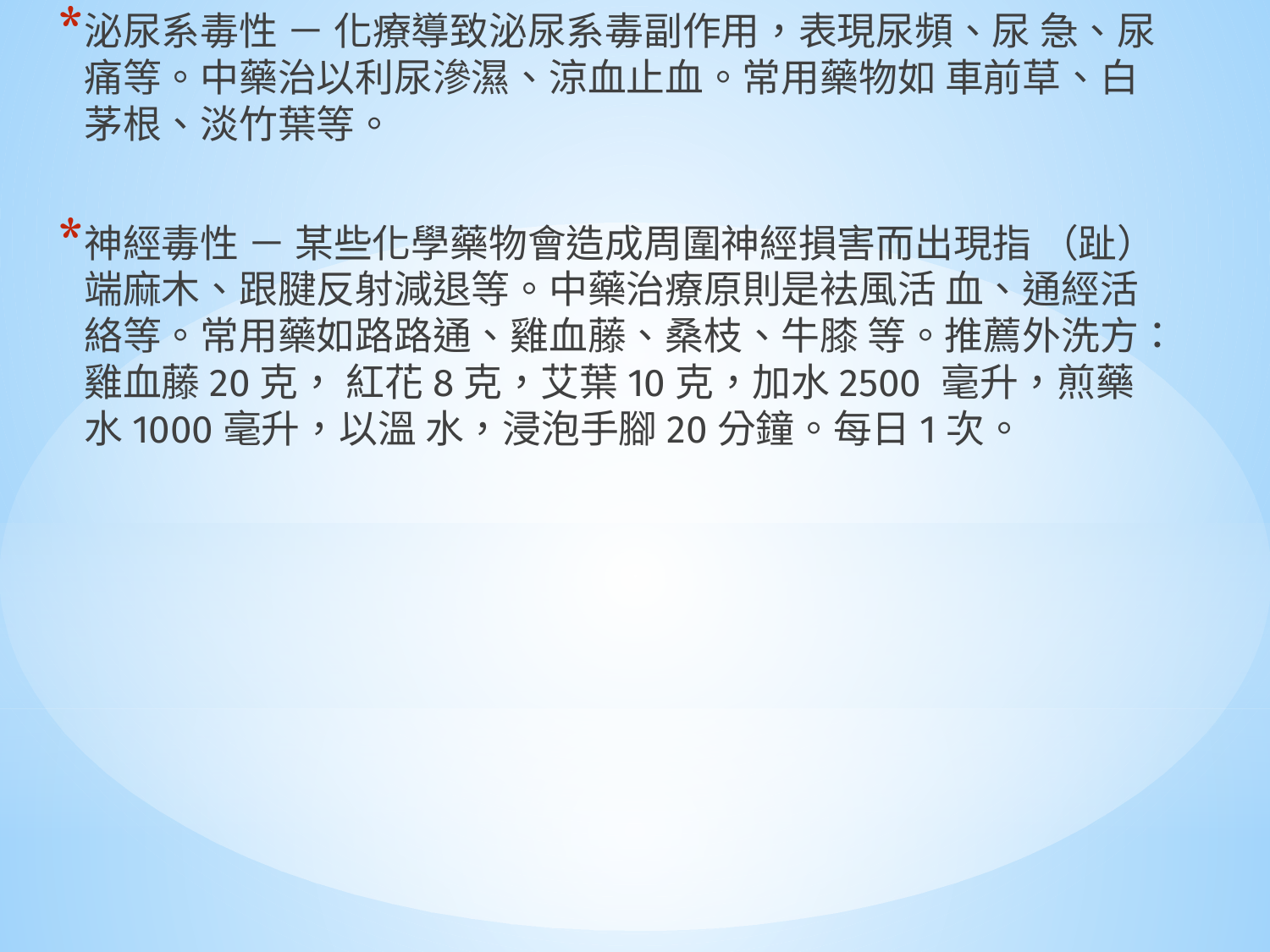

泌尿系毒性 － 化療導致泌尿系毒副作用，表現尿頻、尿 急、尿痛等。中藥治以利尿滲濕、涼血止血。常用藥物如 車前草、白茅根、淡竹葉等。

神經毒性 － 某些化學藥物會造成周圍神經損害而出現指 （趾）端麻木、跟腱反射減退等。中藥治療原則是袪風活 血、通經活絡等。常用藥如路路通、雞血藤、桑枝、牛膝 等。推薦外洗方：雞血藤20克， 紅花8克，艾葉10克，加水2500 毫升，煎藥水1000毫升，以溫 水，浸泡手腳20分鐘。每日1次。
#